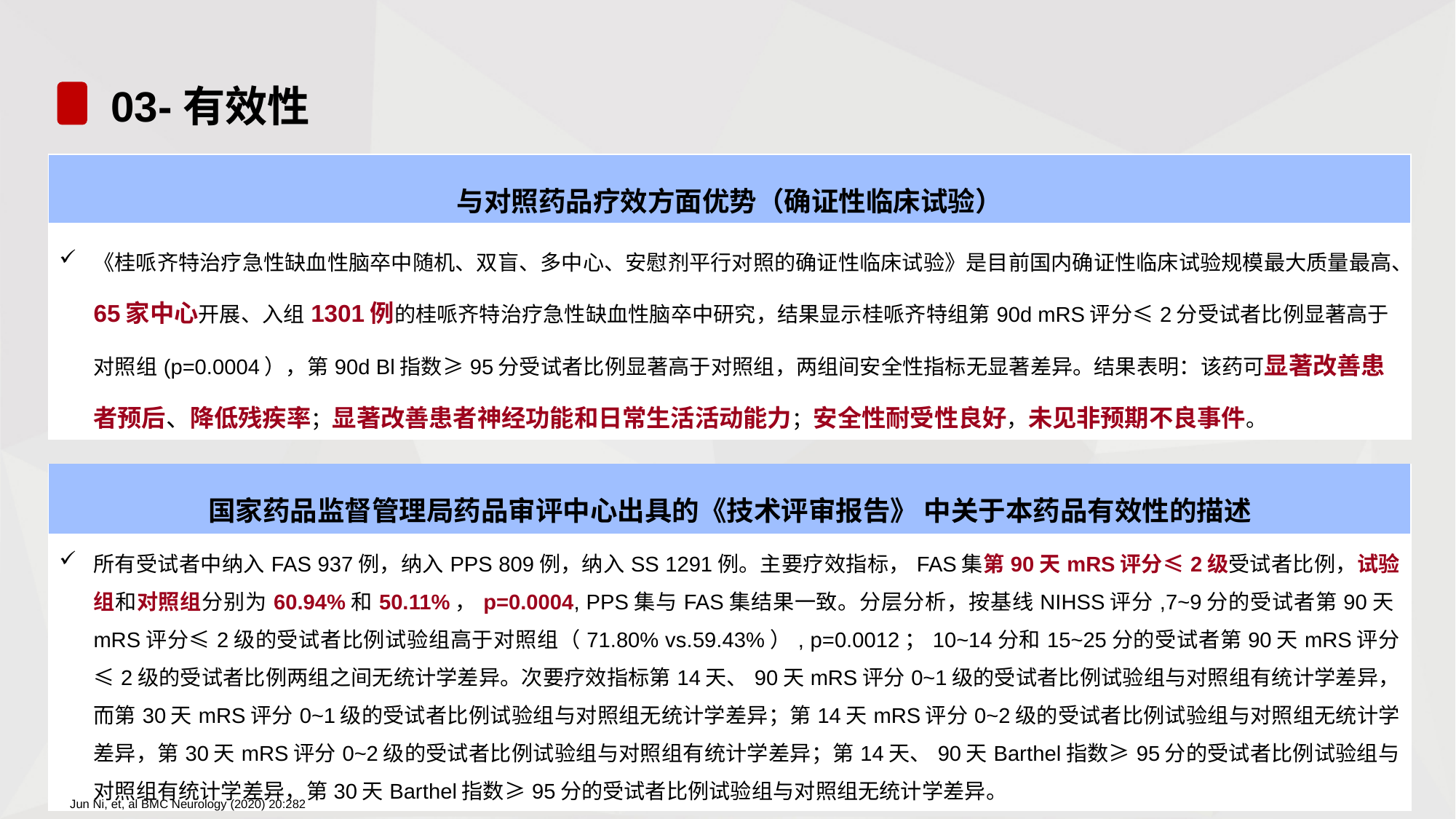

# 03-有效性
| 与对照药品疗效方面优势（确证性临床试验） |
| --- |
| 《桂哌齐特治疗急性缺血性脑卒中随机、双盲、多中心、安慰剂平行对照的确证性临床试验》是目前国内确证性临床试验规模最大质量最高、65家中心开展、入组1301例的桂哌齐特治疗急性缺血性脑卒中研究，结果显示桂哌齐特组第90d mRS评分≤2分受试者比例显著高于对照组(p=0.0004），第90d Bl指数≥95分受试者比例显著高于对照组，两组间安全性指标无显著差异。结果表明：该药可显著改善患者预后、降低残疾率；显著改善患者神经功能和日常生活活动能力；安全性耐受性良好，未见非预期不良事件。 |
|  |
| 国家药品监督管理局药品审评中心出具的《技术评审报告》 中关于本药品有效性的描述 |
| 所有受试者中纳入FAS 937例，纳入PPS 809例，纳入SS 1291例。主要疗效指标，FAS集第90天mRS评分≤2级受试者比例，试验组和对照组分别为60.94%和50.11%，p=0.0004, PPS集与FAS集结果一致。分层分析，按基线NIHSS评分,7~9分的受试者第90天mRS评分≤2级的受试者比例试验组高于对照组（71.80% vs.59.43%）, p=0.0012；10~14分和15~25分的受试者第90天mRS评分≤2级的受试者比例两组之间无统计学差异。次要疗效指标第14天、90天mRS评分0~1级的受试者比例试验组与对照组有统计学差异，而第30天mRS评分0~1级的受试者比例试验组与对照组无统计学差异；第14天mRS评分0~2级的受试者比例试验组与对照组无统计学差异，第30天mRS评分0~2级的受试者比例试验组与对照组有统计学差异；第14天、90天Barthel指数≥95分的受试者比例试验组与对照组有统计学差异，第30天Barthel指数≥95分的受试者比例试验组与对照组无统计学差异。 |
Jun Ni, et, al BMC Neurology (2020) 20:282